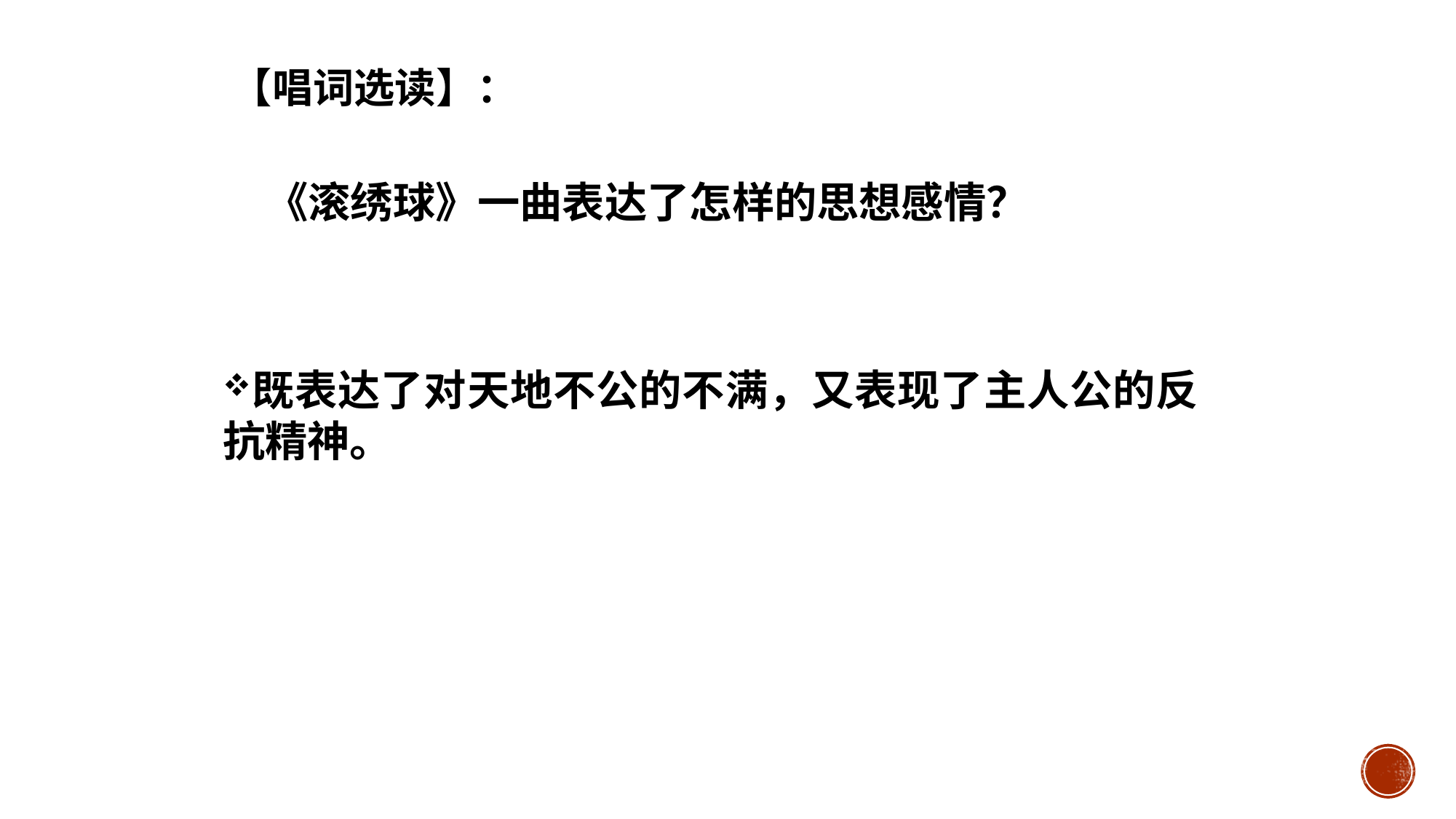

【唱词选读】：
# 《滚绣球》一曲表达了怎样的思想感情？
既表达了对天地不公的不满，又表现了主人公的反抗精神。